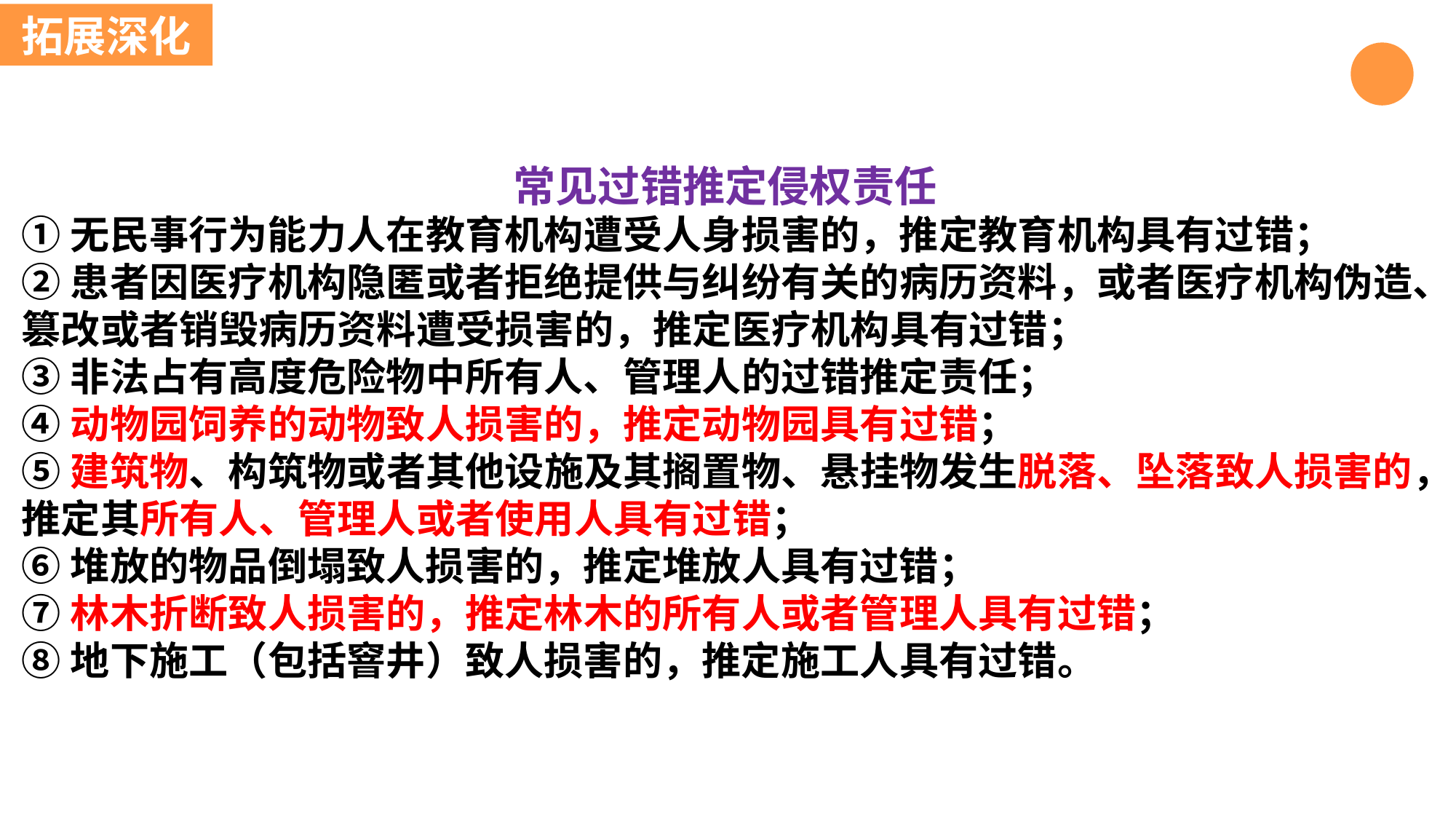

拓展深化

常见过错推定侵权责任
①无民事行为能力人在教育机构遭受人身损害的，推定教育机构具有过错；
②患者因医疗机构隐匿或者拒绝提供与纠纷有关的病历资料，或者医疗机构伪造、篡改或者销毁病历资料遭受损害的，推定医疗机构具有过错；
③非法占有高度危险物中所有人、管理人的过错推定责任；
④动物园饲养的动物致人损害的，推定动物园具有过错；
⑤建筑物、构筑物或者其他设施及其搁置物、悬挂物发生脱落、坠落致人损害的，推定其所有人、管理人或者使用人具有过错；
⑥堆放的物品倒塌致人损害的，推定堆放人具有过错；
⑦林木折断致人损害的，推定林木的所有人或者管理人具有过错；
⑧地下施工（包括窨井）致人损害的，推定施工人具有过错。